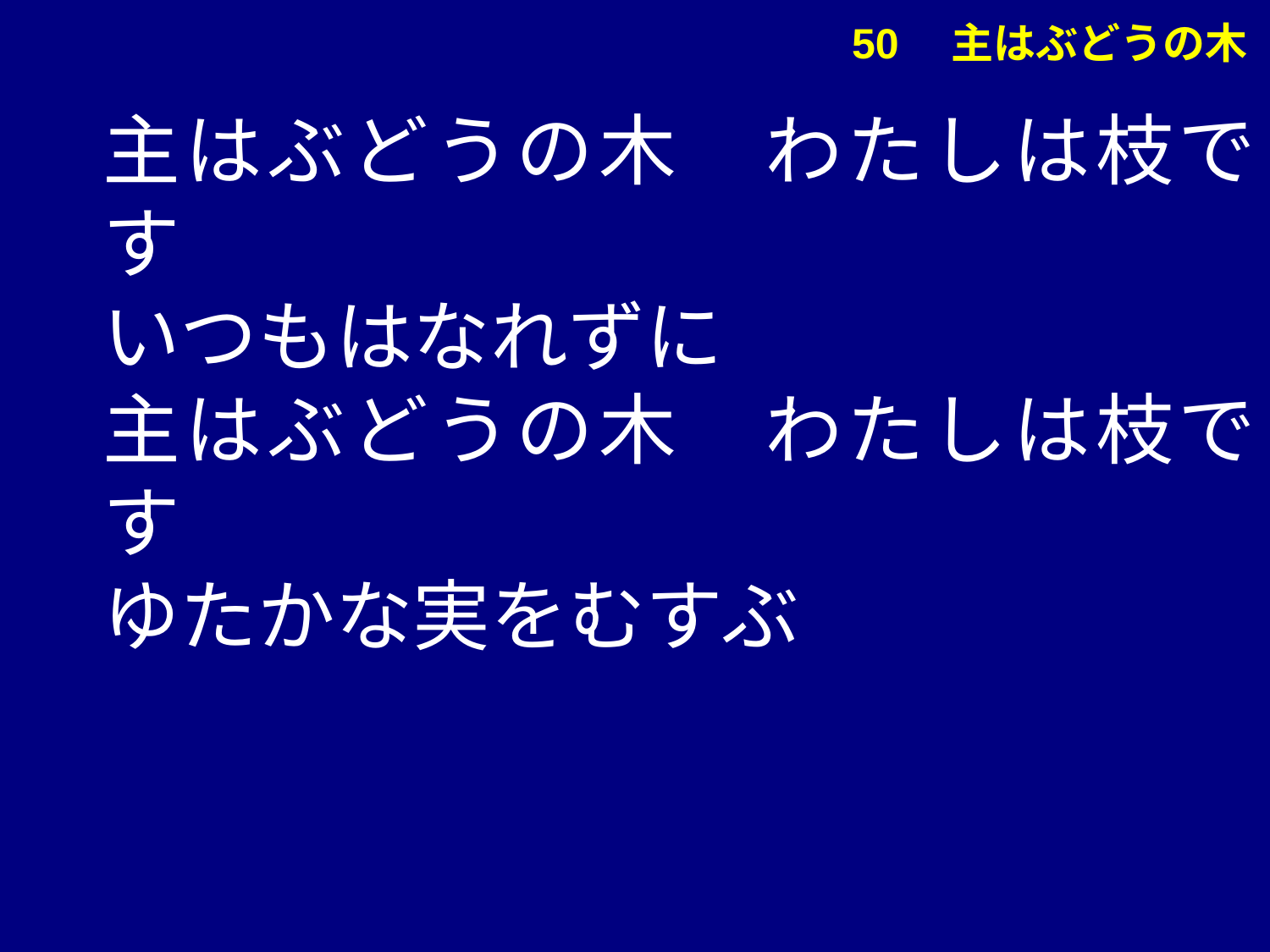

主はぶどうの木　わたしは枝です
いつもはなれずに
主はぶどうの木　わたしは枝です
ゆたかな実をむすぶ

# 50　主はぶどうの木